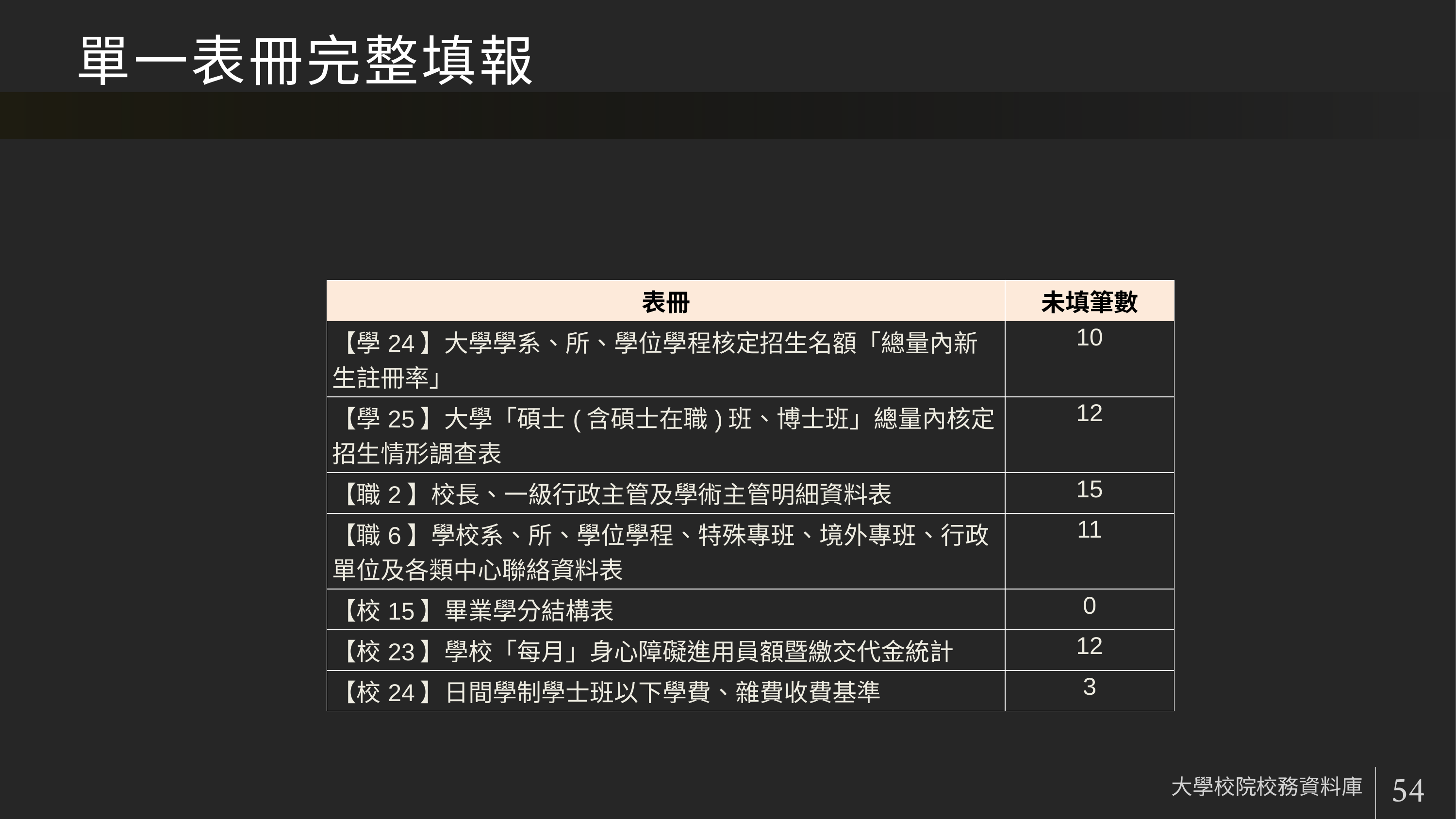

# 單一表冊完整填報

| 表冊 | 未填筆數 |
| --- | --- |
| 【學24】大學學系、所、學位學程核定招生名額「總量內新生註冊率」 | 10 |
| 【學25】大學「碩士(含碩士在職)班、博士班」總量內核定招生情形調查表 | 12 |
| 【職2】校長、一級行政主管及學術主管明細資料表 | 15 |
| 【職6】學校系、所、學位學程、特殊專班、境外專班、行政單位及各類中心聯絡資料表 | 11 |
| 【校15】畢業學分結構表 | 0 |
| 【校23】學校「每月」身心障礙進用員額暨繳交代金統計 | 12 |
| 【校24】日間學制學士班以下學費、雜費收費基準 | 3 |
大學校院校務資料庫
54